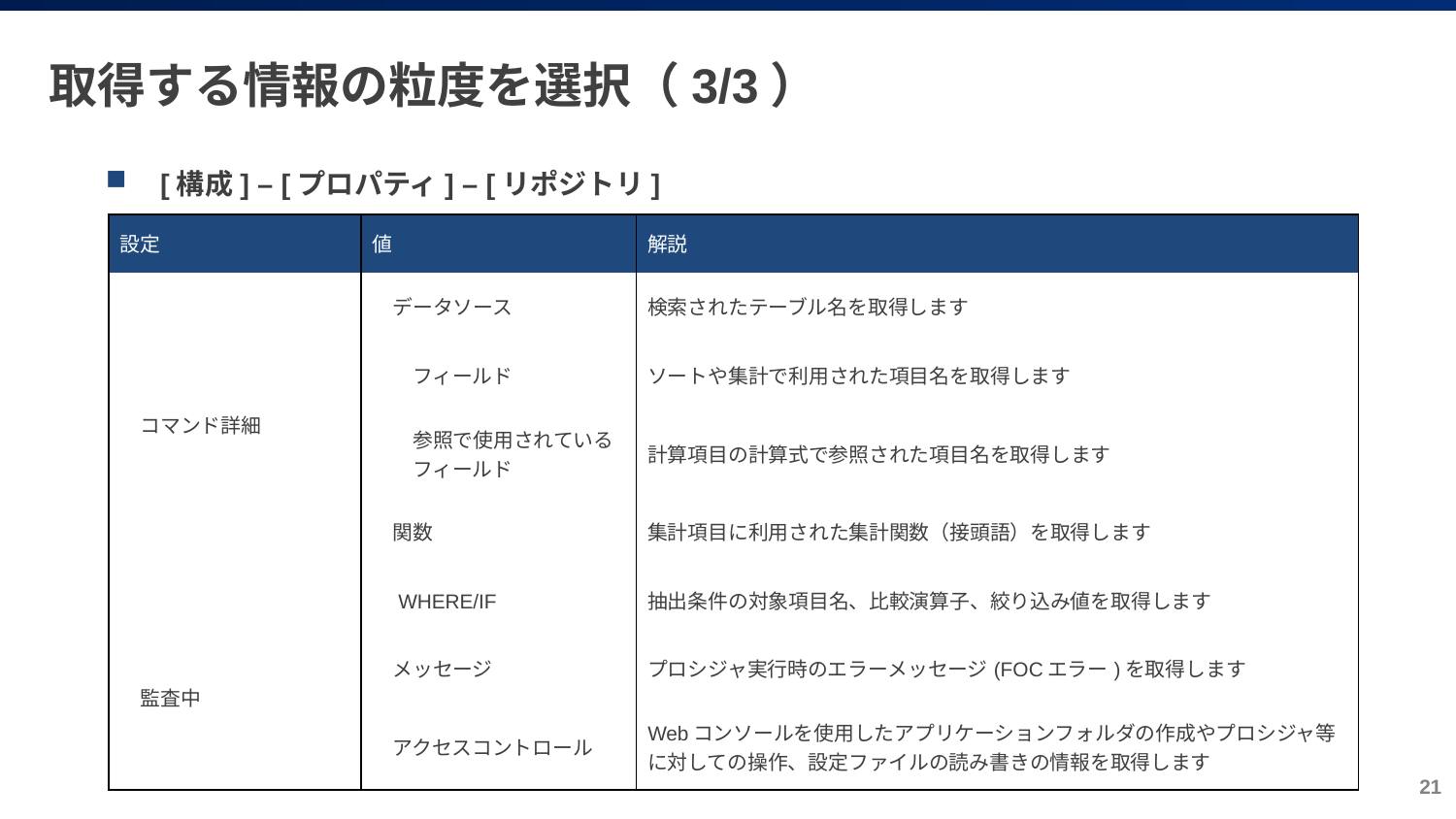

# 取得する情報の粒度を選択（3/3）
[構成] – [プロパティ] – [リポジトリ]
| 設定 | 値 | 解説 |
| --- | --- | --- |
| コマンド詳細 | データソース | 検索されたテーブル名を取得します |
|  | フィールド | ソートや集計で利用された項目名を取得します |
|  | 参照で使用されている 　　フィールド | 計算項目の計算式で参照された項目名を取得します |
|  | 関数 | 集計項目に利用された集計関数（接頭語）を取得します |
|  | WHERE/IF | 抽出条件の対象項目名、比較演算子、絞り込み値を取得します |
| 監査中 | メッセージ | プロシジャ実行時のエラーメッセージ(FOCエラー)を取得します |
|  | アクセスコントロール | Webコンソールを使用したアプリケーションフォルダの作成やプロシジャ等に対しての操作、設定ファイルの読み書きの情報を取得します |
21